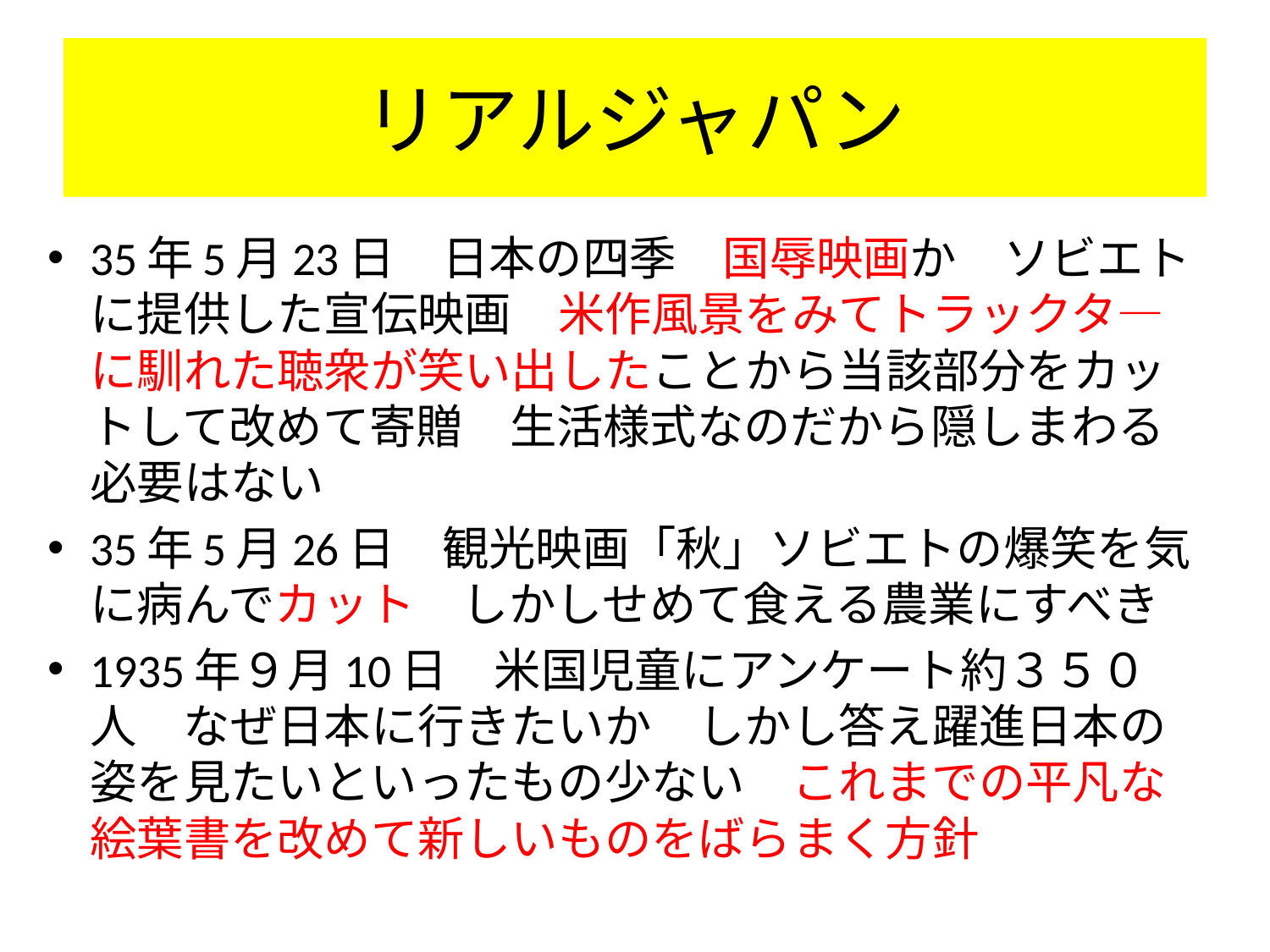

# リアルジャパン
35年5月23日　日本の四季　国辱映画か　ソビエトに提供した宣伝映画　米作風景をみてトラックタ―に馴れた聴衆が笑い出したことから当該部分をカットして改めて寄贈　生活様式なのだから隠しまわる必要はない
35年5月26日　観光映画「秋」ソビエトの爆笑を気に病んでカット　しかしせめて食える農業にすべき
1935年９月10日　米国児童にアンケート約３５０人　なぜ日本に行きたいか　しかし答え躍進日本の姿を見たいといったもの少ない　これまでの平凡な絵葉書を改めて新しいものをばらまく方針